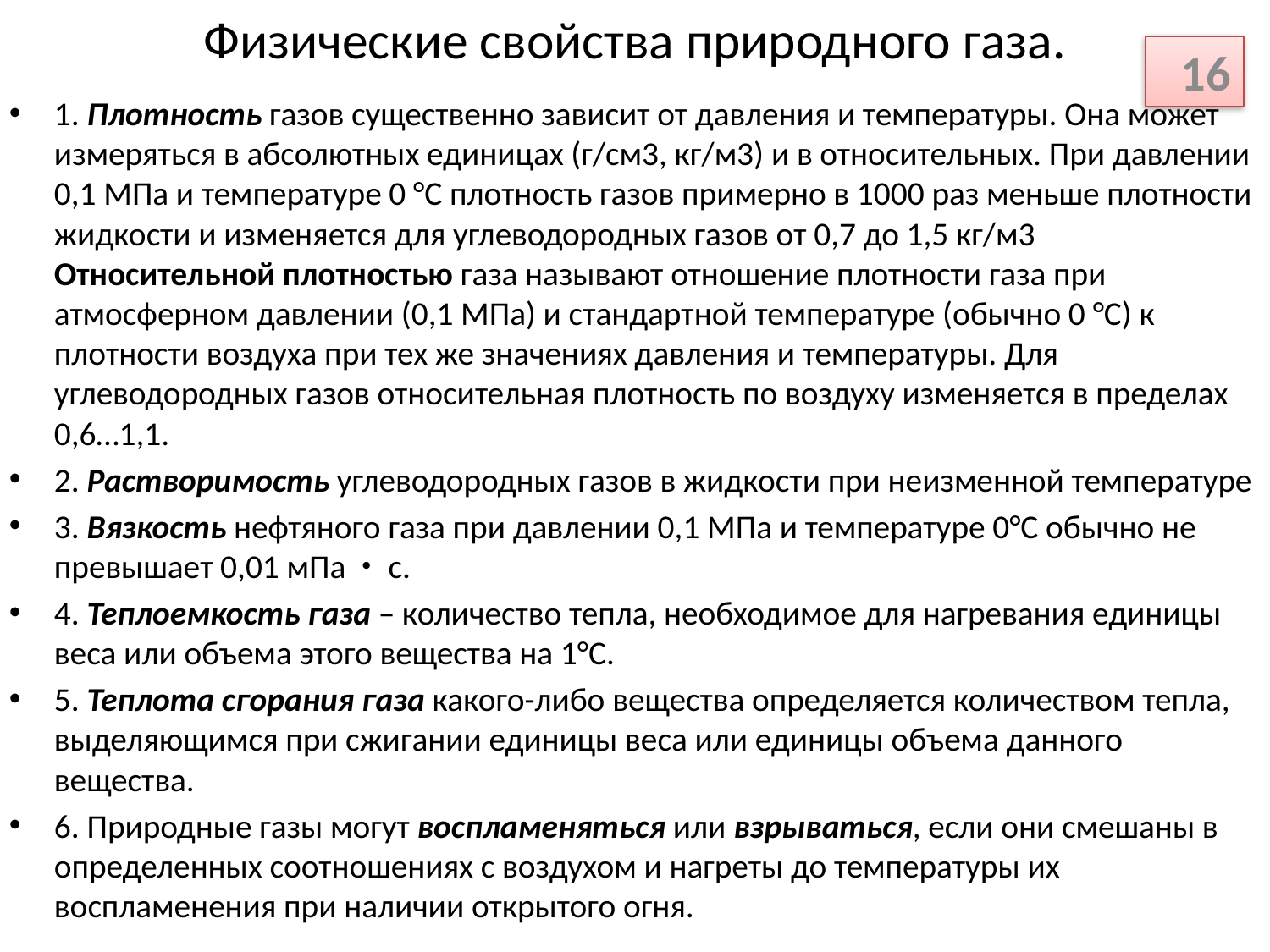

# Физические свойства природного газа.
16
1. Плотность газов существенно зависит от давления и температуры. Она может измеряться в абсолютных единицах (г/см3, кг/м3) и в относительных. При давлении 0,1 МПа и температуре 0 °С плотность газов примерно в 1000 раз меньше плотности жидкости и изменяется для углеводородных газов от 0,7 до 1,5 кг/м3 Относительной плотностью газа называют отношение плотности газа при атмосферном давлении (0,1 МПа) и стандартной температуре (обычно 0 °С) к плотности воздуха при тех же значениях давления и температуры. Для углеводородных газов относительная плотность по воздуху изменяется в пределах 0,6…1,1.
2. Растворимость углеводородных газов в жидкости при неизменной температуре
3. Вязкость нефтяного газа при давлении 0,1 МПа и температуре 0°С обычно не превышает 0,01 мПа・с.
4. Теплоемкость газа – количество тепла, необходимое для нагревания единицы веса или объема этого вещества на 1°С.
5. Теплота сгорания газа какого-либо вещества определяется количеством тепла, выделяющимся при сжигании единицы веса или единицы объема данного вещества.
6. Природные газы могут воспламеняться или взрываться, если они смешаны в определенных соотношениях с воздухом и нагреты до температуры их воспламенения при наличии открытого огня.